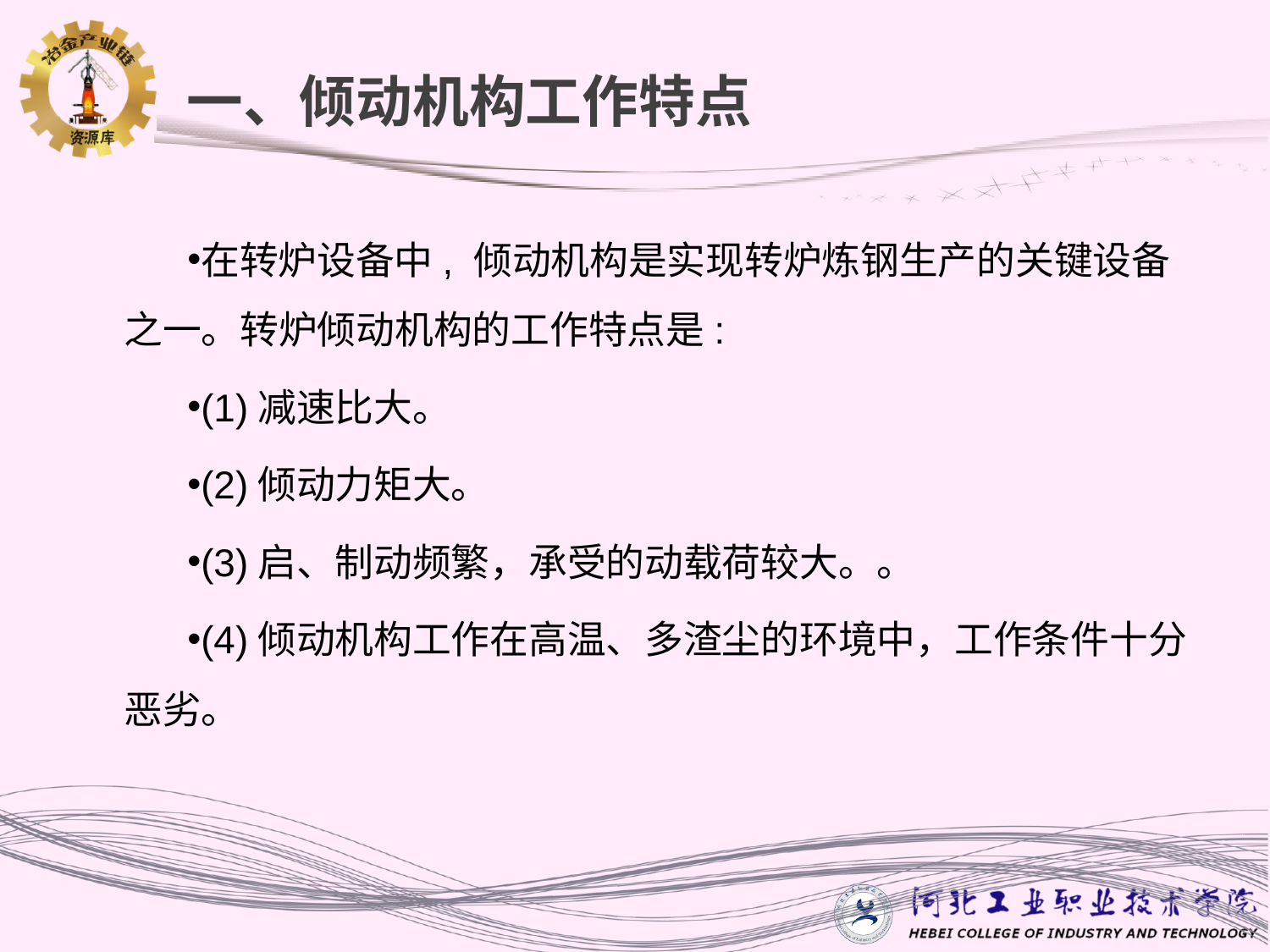

一、倾动机构工作特点
在转炉设备中, 倾动机构是实现转炉炼钢生产的关键设备之一。转炉倾动机构的工作特点是:
(1)减速比大。
(2)倾动力矩大。
(3)启、制动频繁，承受的动载荷较大。。
(4)倾动机构工作在高温、多渣尘的环境中，工作条件十分恶劣。